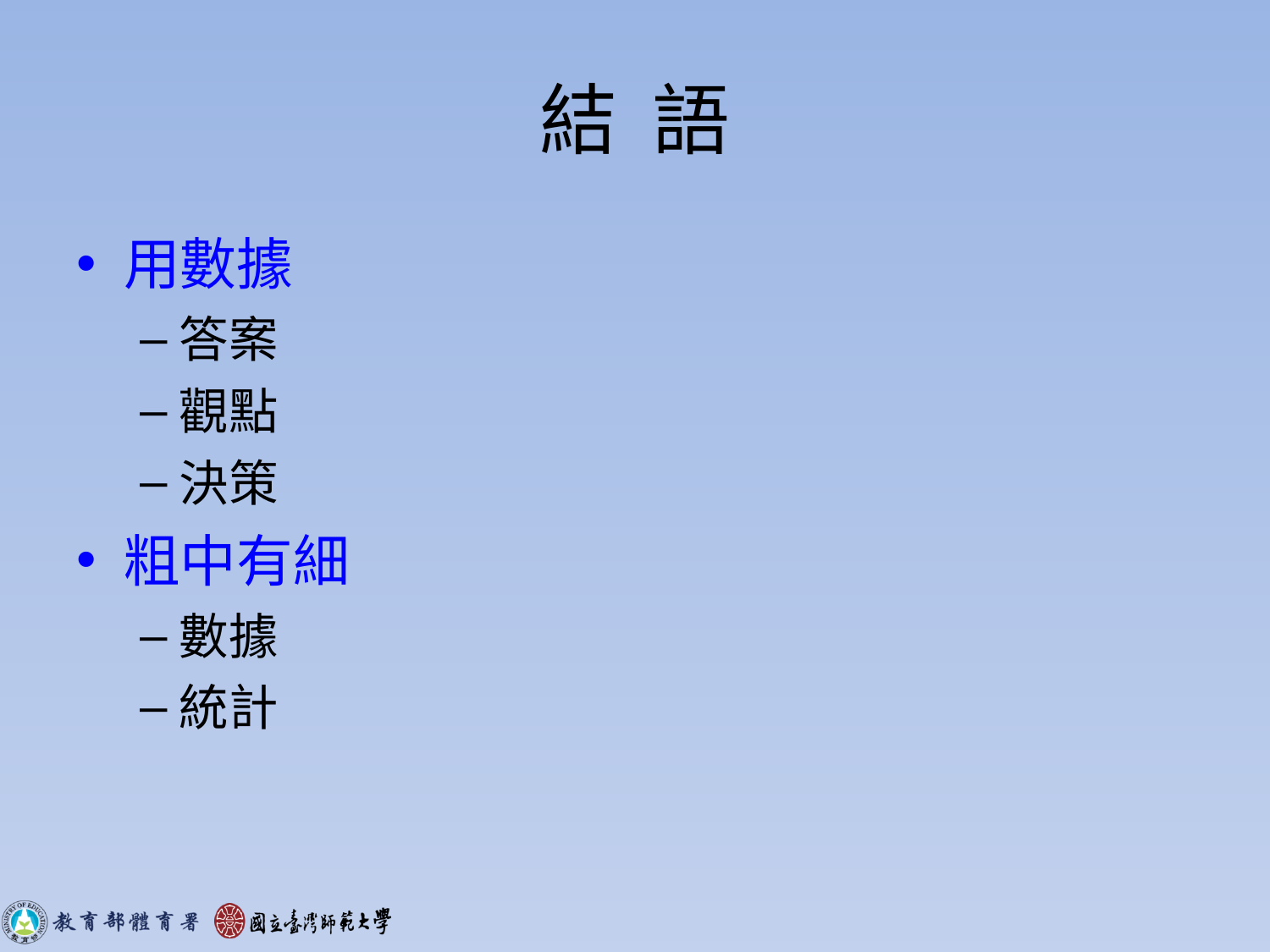

# 結  語
用數據
答案
觀點
決策
粗中有細
數據
統計